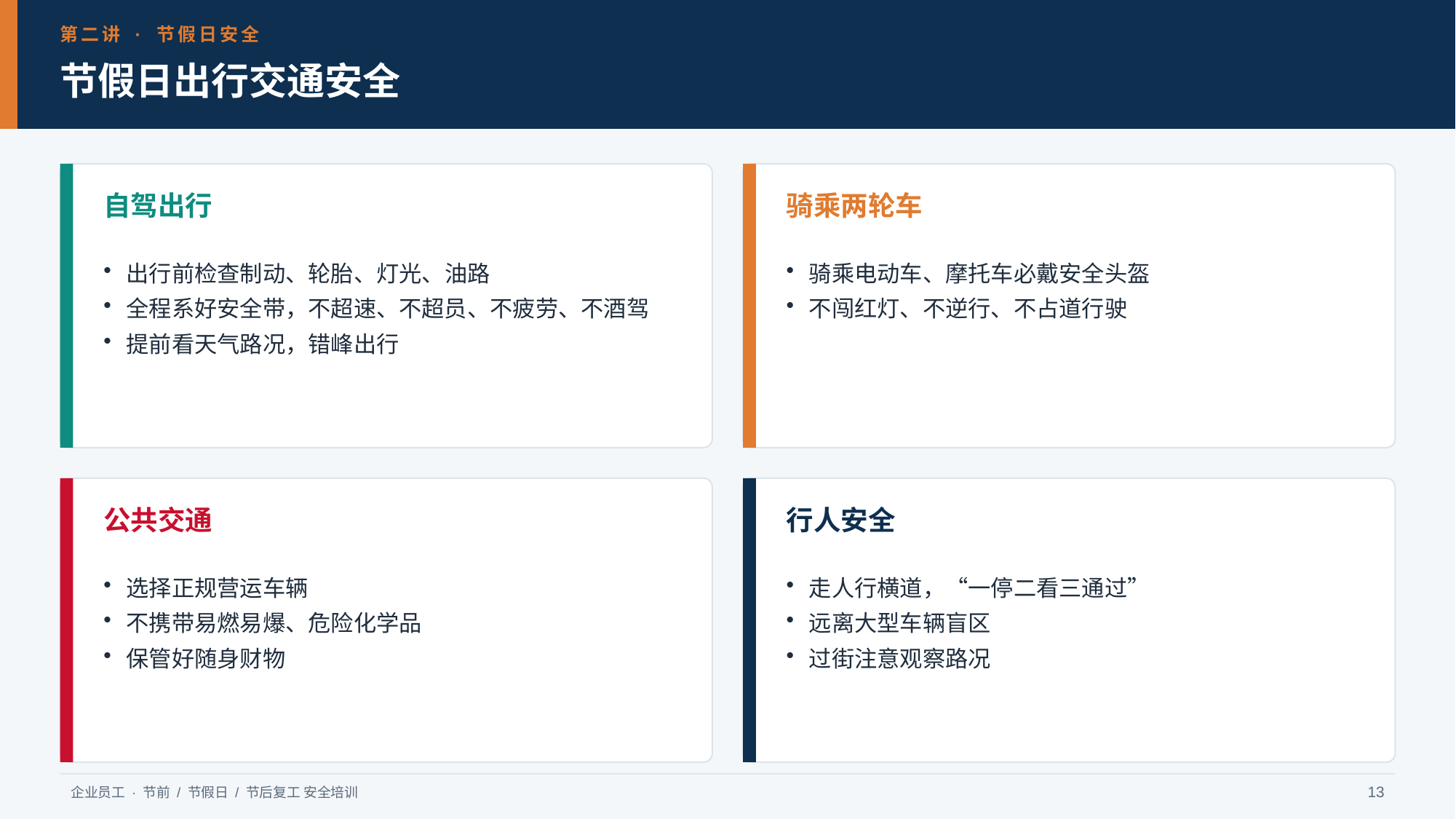

第二讲 · 节假日安全
节假日出行交通安全

自驾出行
骑乘两轮车
出行前检查制动、轮胎、灯光、油路
全程系好安全带，不超速、不超员、不疲劳、不酒驾
提前看天气路况，错峰出行
骑乘电动车、摩托车必戴安全头盔
不闯红灯、不逆行、不占道行驶

公共交通
行人安全
选择正规营运车辆
不携带易燃易爆、危险化学品
保管好随身财物
走人行横道，“一停二看三通过”
远离大型车辆盲区
过街注意观察路况

企业员工 · 节前 / 节假日 / 节后复工 安全培训
13